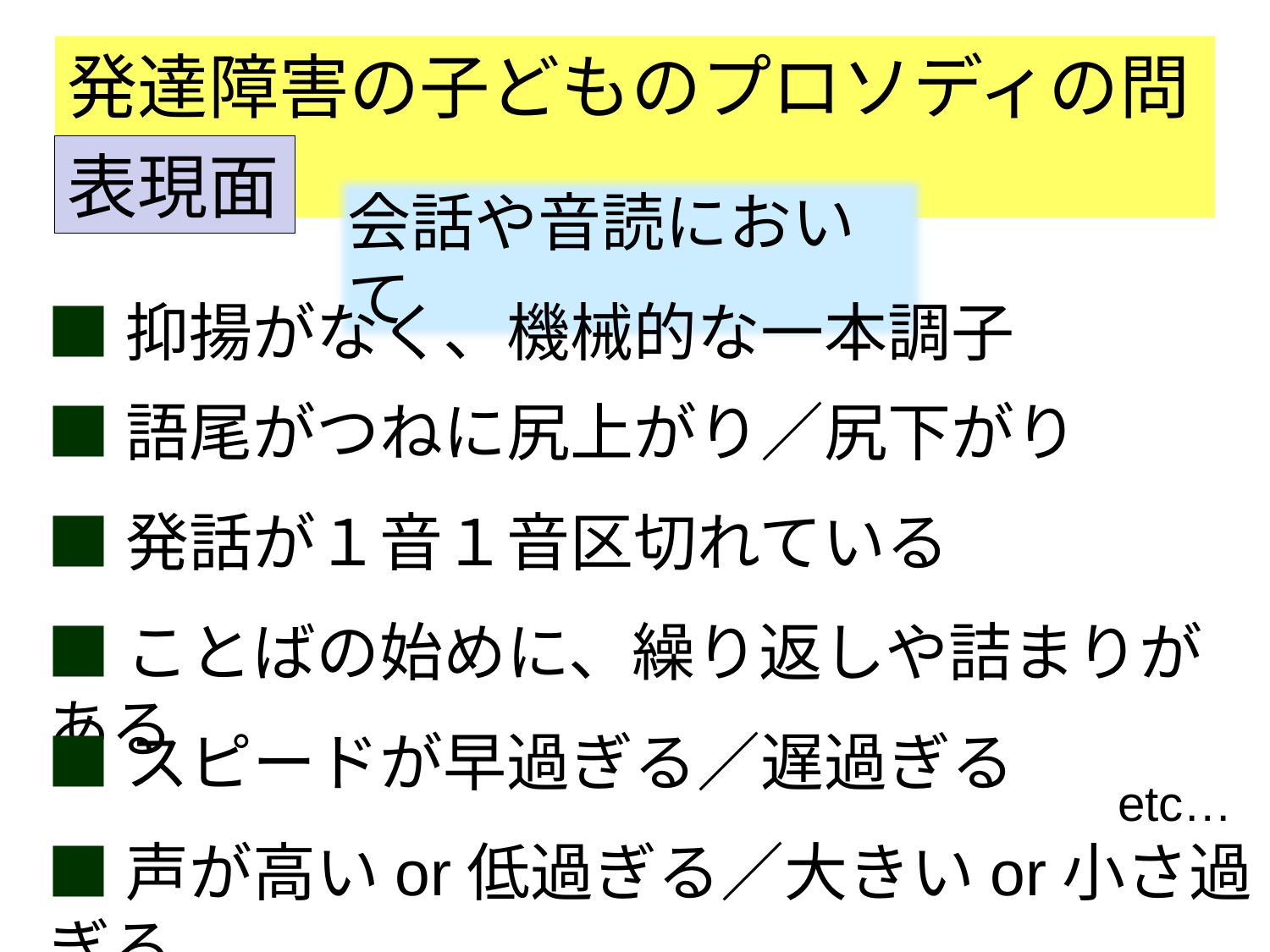

発達障害の子どものプロソディの問題
表現面
会話や音読において
■抑揚がなく、機械的な一本調子
■語尾がつねに尻上がり／尻下がり
■発話が１音１音区切れている
■ことばの始めに、繰り返しや詰まりがある
■スピードが早過ぎる／遅過ぎる
etc…

■声が高いor低過ぎる／大きいor小さ過ぎる